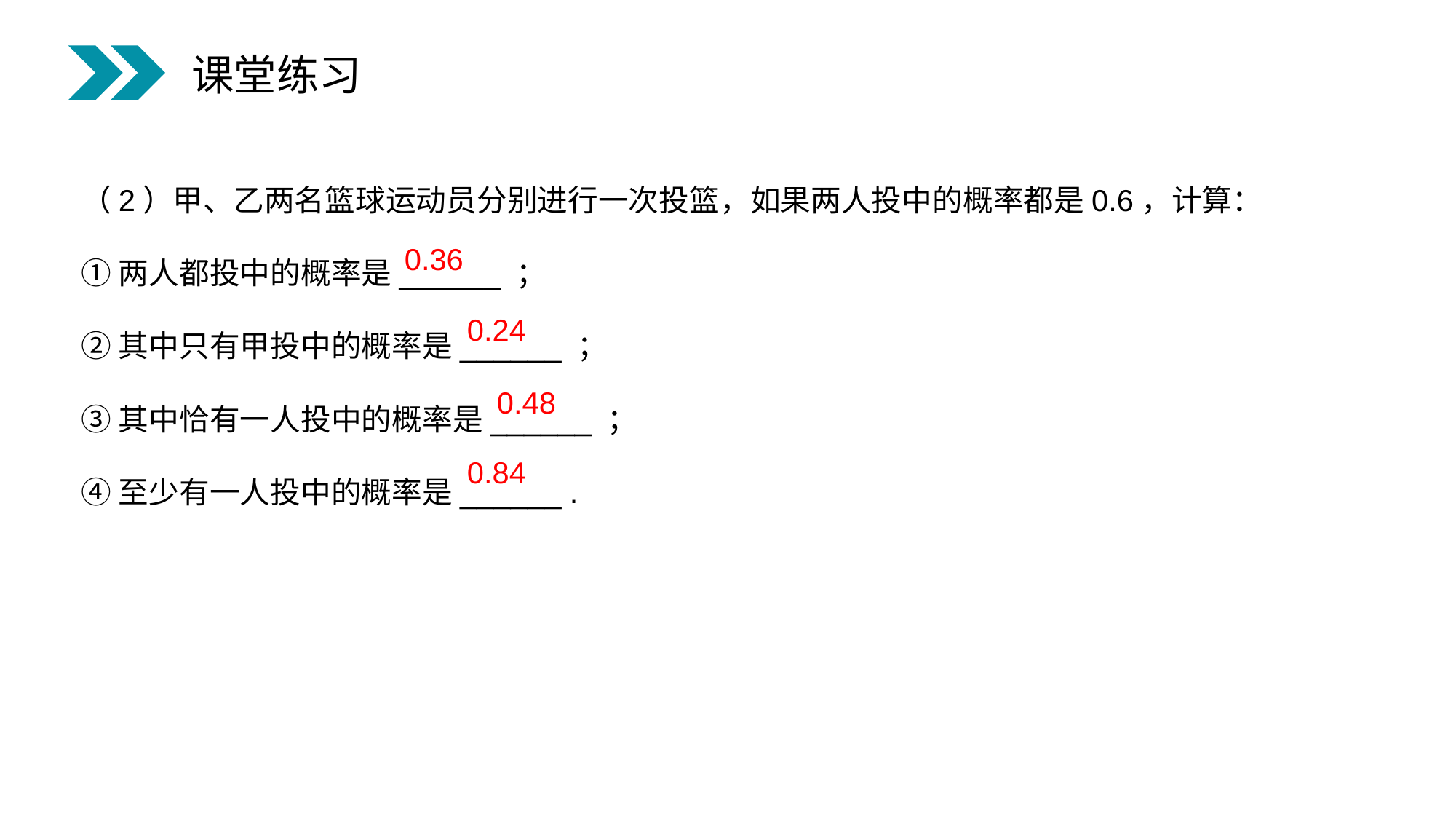

课堂练习
（2）甲、乙两名篮球运动员分别进行一次投篮，如果两人投中的概率都是0.6，计算：
①两人都投中的概率是______ ；
②其中只有甲投中的概率是______ ；
③其中恰有一人投中的概率是______ ；
④至少有一人投中的概率是______ .
0.36
0.24

0.48

0.84